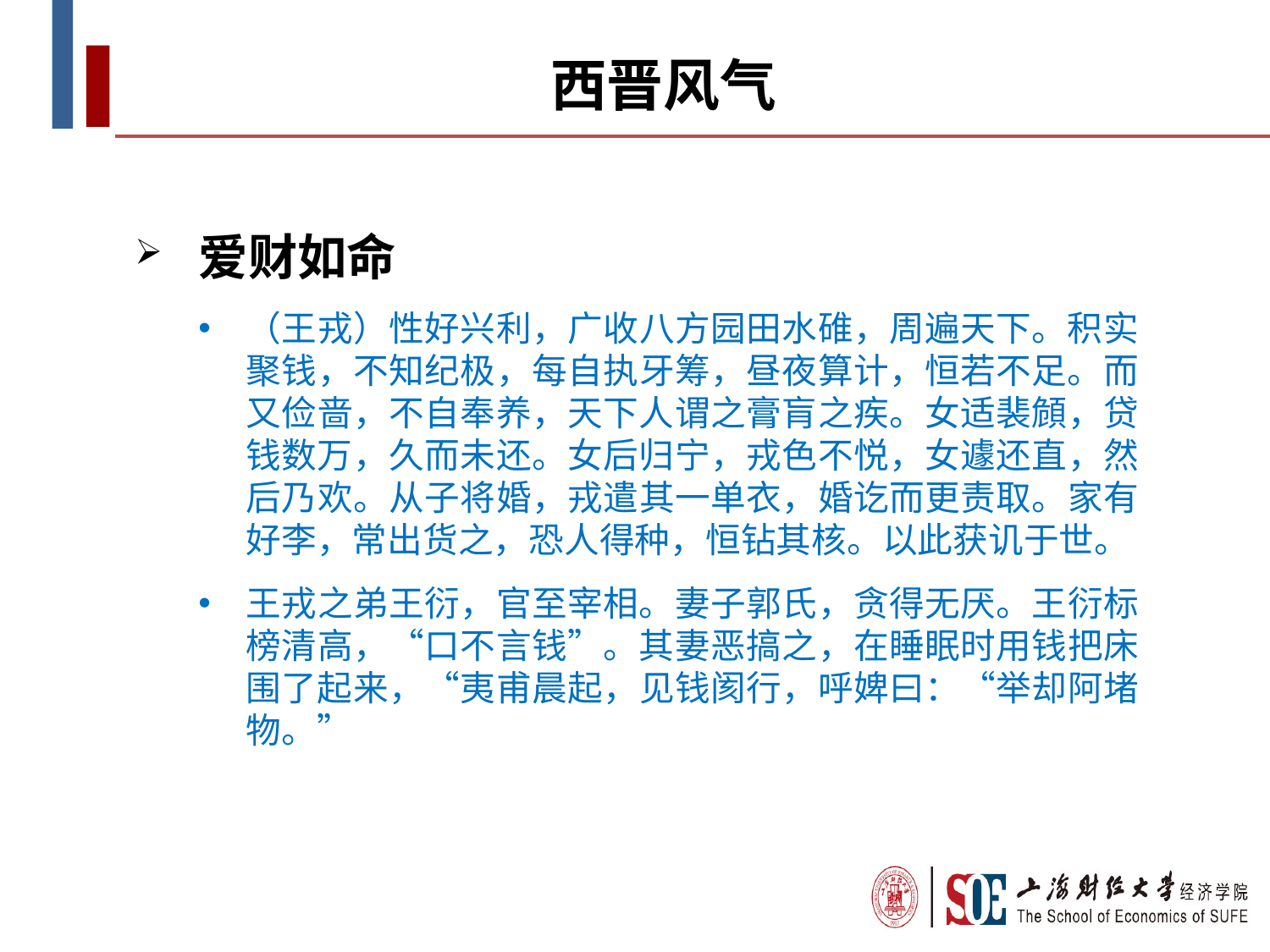

西晋风气
 爱财如命
（王戎）性好兴利，广收八方园田水碓，周遍天下。积实聚钱，不知纪极，每自执牙筹，昼夜算计，恒若不足。而又俭啬，不自奉养，天下人谓之膏肓之疾。女适裴頠，贷钱数万，久而未还。女后归宁，戎色不悦，女遽还直，然后乃欢。从子将婚，戎遣其一单衣，婚讫而更责取。家有好李，常出货之，恐人得种，恒钻其核。以此获讥于世。
王戎之弟王衍，官至宰相。妻子郭氏，贪得无厌。王衍标榜清高，“口不言钱”。其妻恶搞之，在睡眠时用钱把床围了起来，“夷甫晨起，见钱阂行，呼婢曰：“举却阿堵物。”